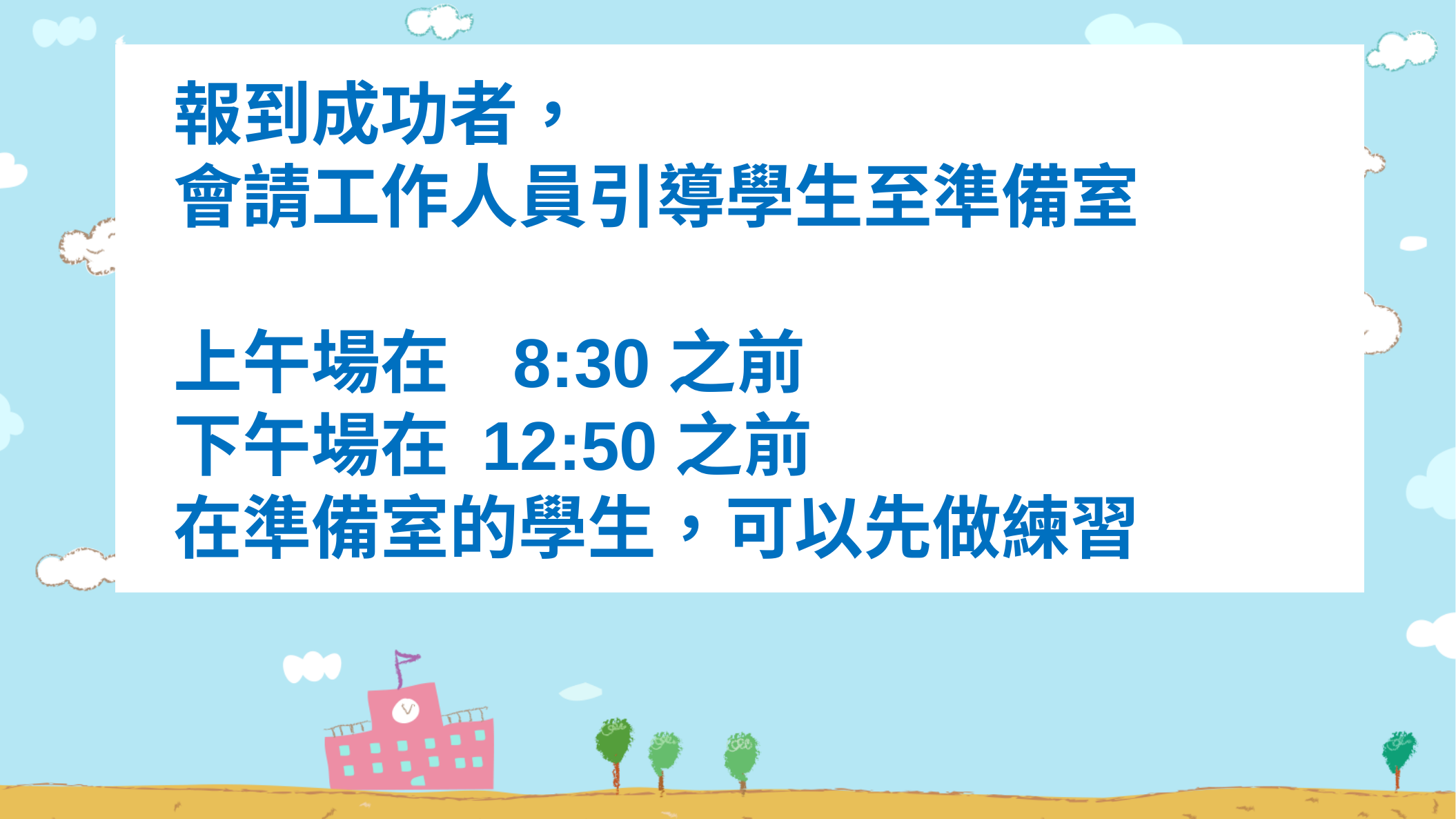

報到成功者，
  會請工作人員引導學生至準備室

  上午場在   8:30之前
  下午場在 12:50之前
  在準備室的學生，可以先做練習